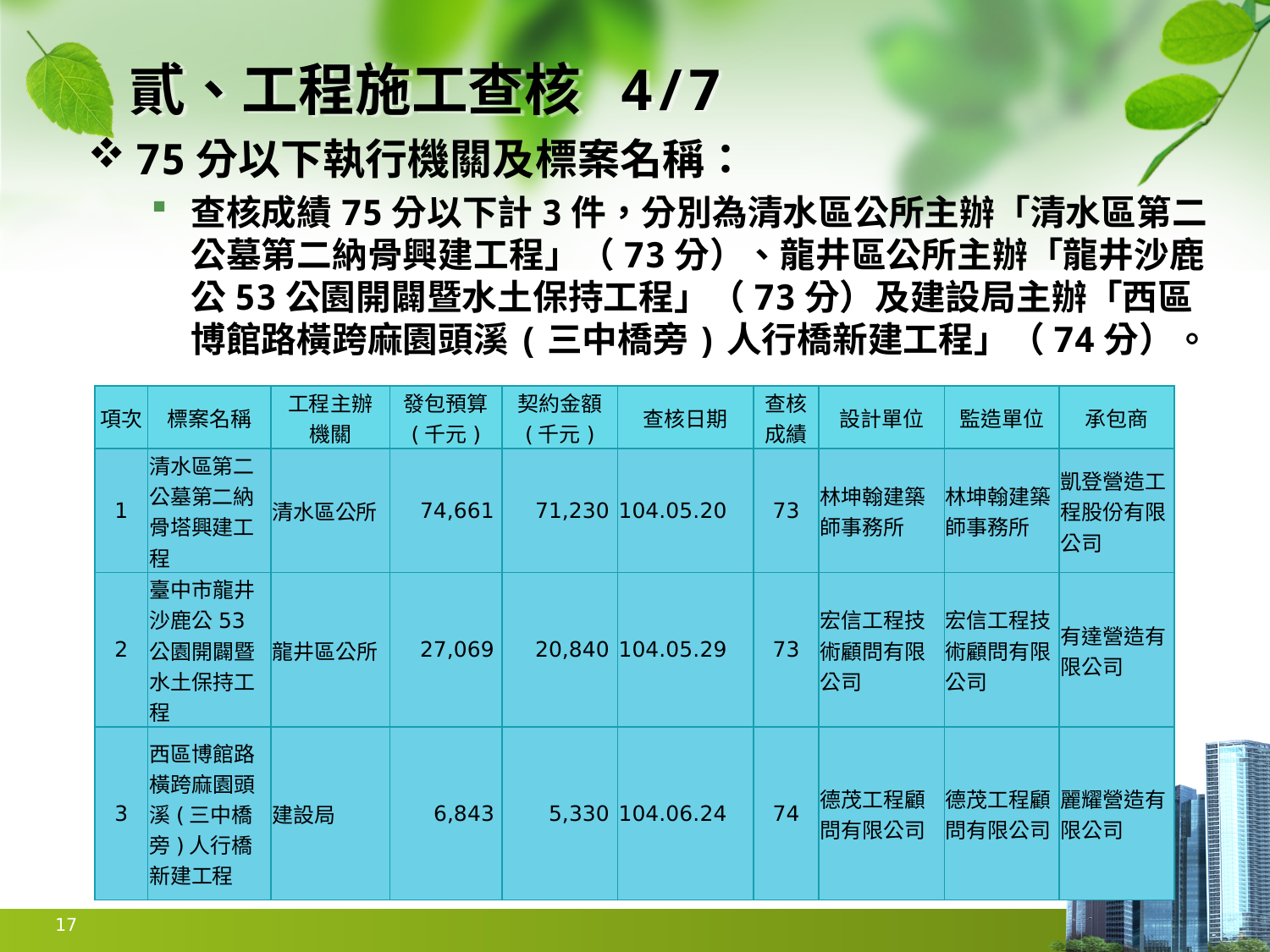

# 貳、工程施工查核  4/7
75分以下執行機關及標案名稱：
查核成績75分以下計3件，分別為清水區公所主辦「清水區第二公墓第二納骨興建工程」（73分）、龍井區公所主辦「龍井沙鹿公53公園開闢暨水土保持工程」（73分）及建設局主辦「西區博館路橫跨麻園頭溪(三中橋旁)人行橋新建工程」（74分）。

| 項次 | 標案名稱 | 工程主辦 機關 | 發包預算 (千元) | 契約金額 (千元) | 查核日期 | 查核成績 | 設計單位 | 監造單位 | 承包商 |
| --- | --- | --- | --- | --- | --- | --- | --- | --- | --- |
| 1 | 清水區第二公墓第二納骨塔興建工程 | 清水區公所 | 74,661 | 71,230 | 104.05.20 | 73 | 林坤翰建築師事務所 | 林坤翰建築師事務所 | 凱登營造工程股份有限公司 |
| 2 | 臺中市龍井沙鹿公53公園開闢暨水土保持工程 | 龍井區公所 | 27,069 | 20,840 | 104.05.29 | 73 | 宏信工程技術顧問有限公司 | 宏信工程技術顧問有限公司 | 有達營造有限公司 |
| 3 | 西區博館路橫跨麻園頭溪(三中橋旁)人行橋新建工程 | 建設局 | 6,843 | 5,330 | 104.06.24 | 74 | 德茂工程顧問有限公司 | 德茂工程顧問有限公司 | 麗耀營造有限公司 |
17